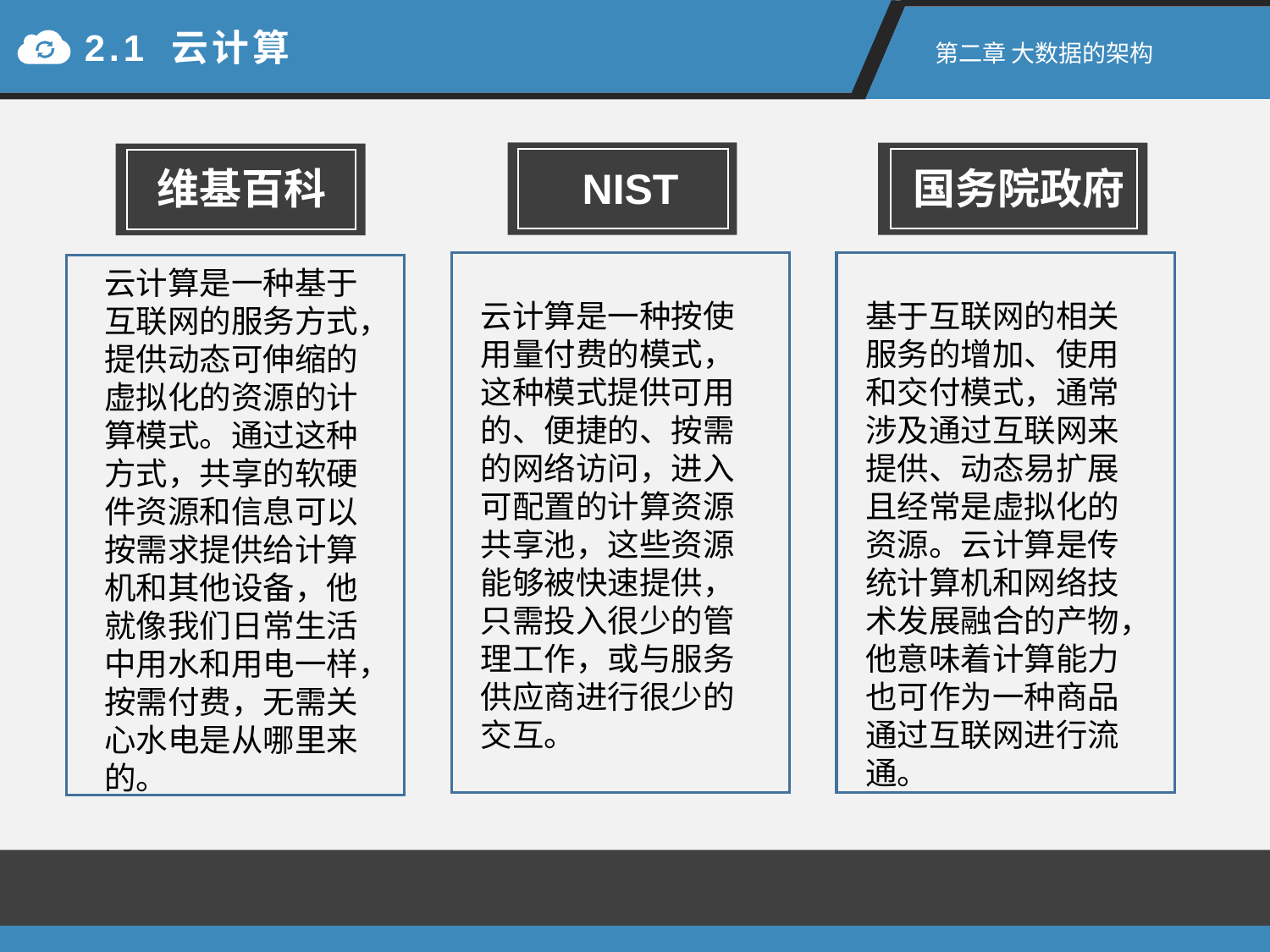

2.1 云计算

第二章 大数据的架构

国务院政府

NIST

维基百科

云计算是一种按使用量付费的模式，这种模式提供可用的、便捷的、按需的网络访问，进入可配置的计算资源共享池，这些资源能够被快速提供，只需投入很少的管理工作，或与服务供应商进行很少的交互。

云计算是一种基于互联网的服务方式，提供动态可伸缩的虚拟化的资源的计算模式。通过这种方式，共享的软硬件资源和信息可以按需求提供给计算机和其他设备，他就像我们日常生活中用水和用电一样，按需付费，无需关心水电是从哪里来的。
基于互联网的相关服务的增加、使用和交付模式，通常涉及通过互联网来提供、动态易扩展且经常是虚拟化的资源。云计算是传统计算机和网络技术发展融合的产物，他意味着计算能力也可作为一种商品通过互联网进行流通。